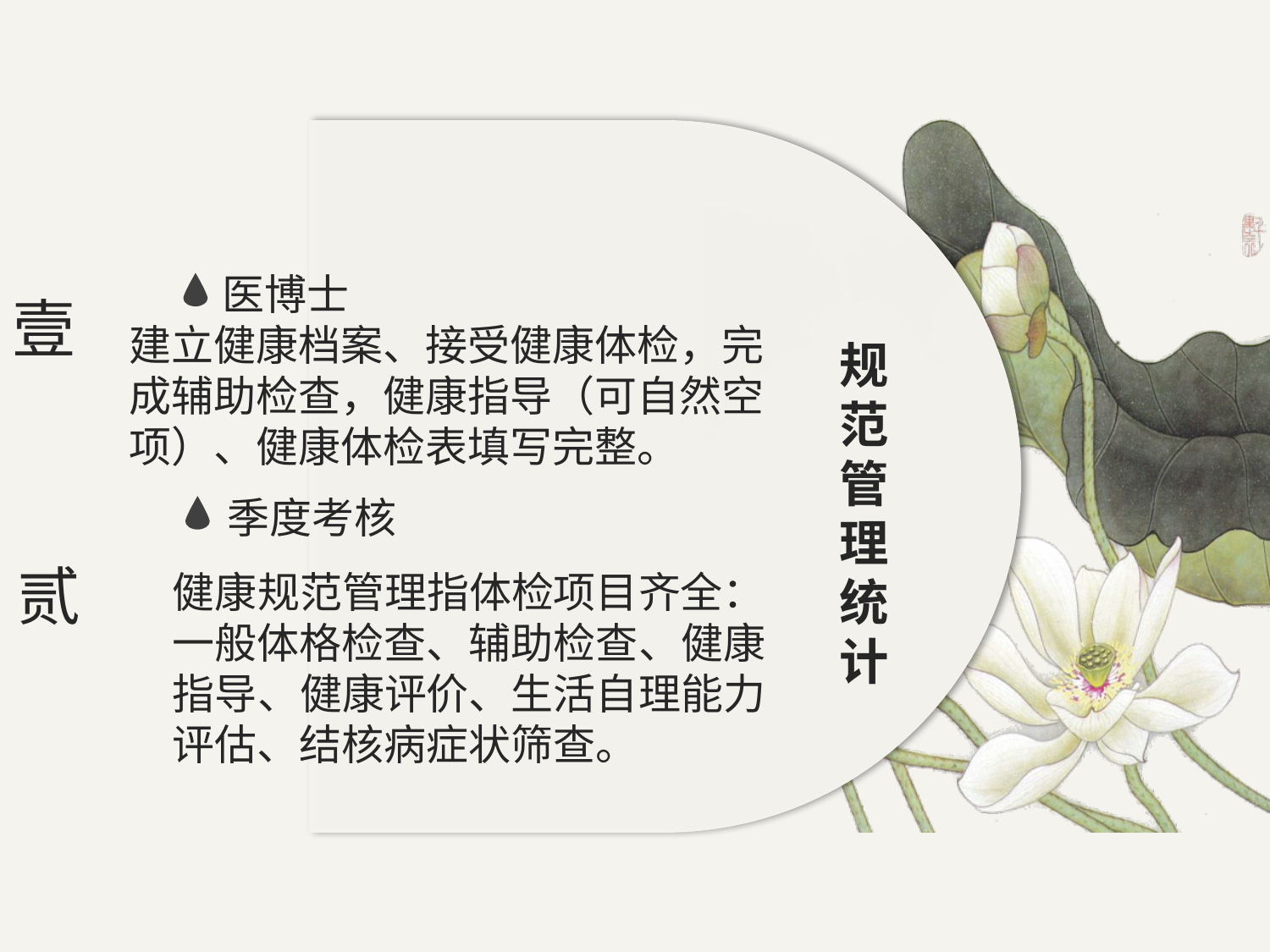

医博士
壹

建立健康档案、接受健康体检，完成辅助检查，健康指导（可自然空项）、健康体检表填写完整。
规范管理统计
季度考核

贰
健康规范管理指体检项目齐全：一般体格检查、辅助检查、健康指导、健康评价、生活自理能力评估、结核病症状筛查。